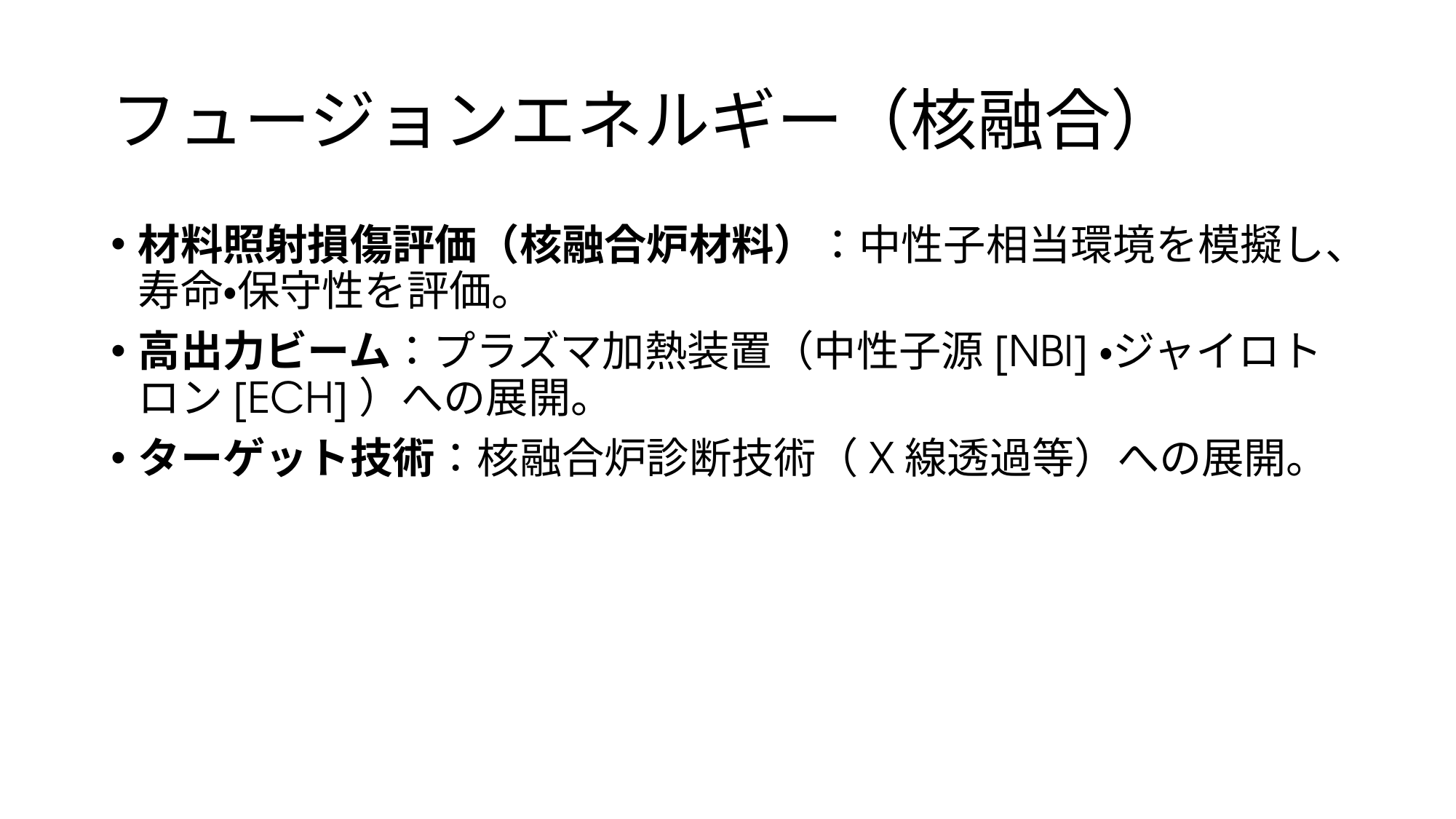

# フュージョンエネルギー（核融合）
材料照射損傷評価（核融合炉材料）：中性子相当環境を模擬し、寿命・保守性を評価。
高出力ビーム：プラズマ加熱装置（中性子源[NBI]・ジャイロトロン[ECH]）への展開。
ターゲット技術：核融合炉診断技術（X線透過等）への展開。